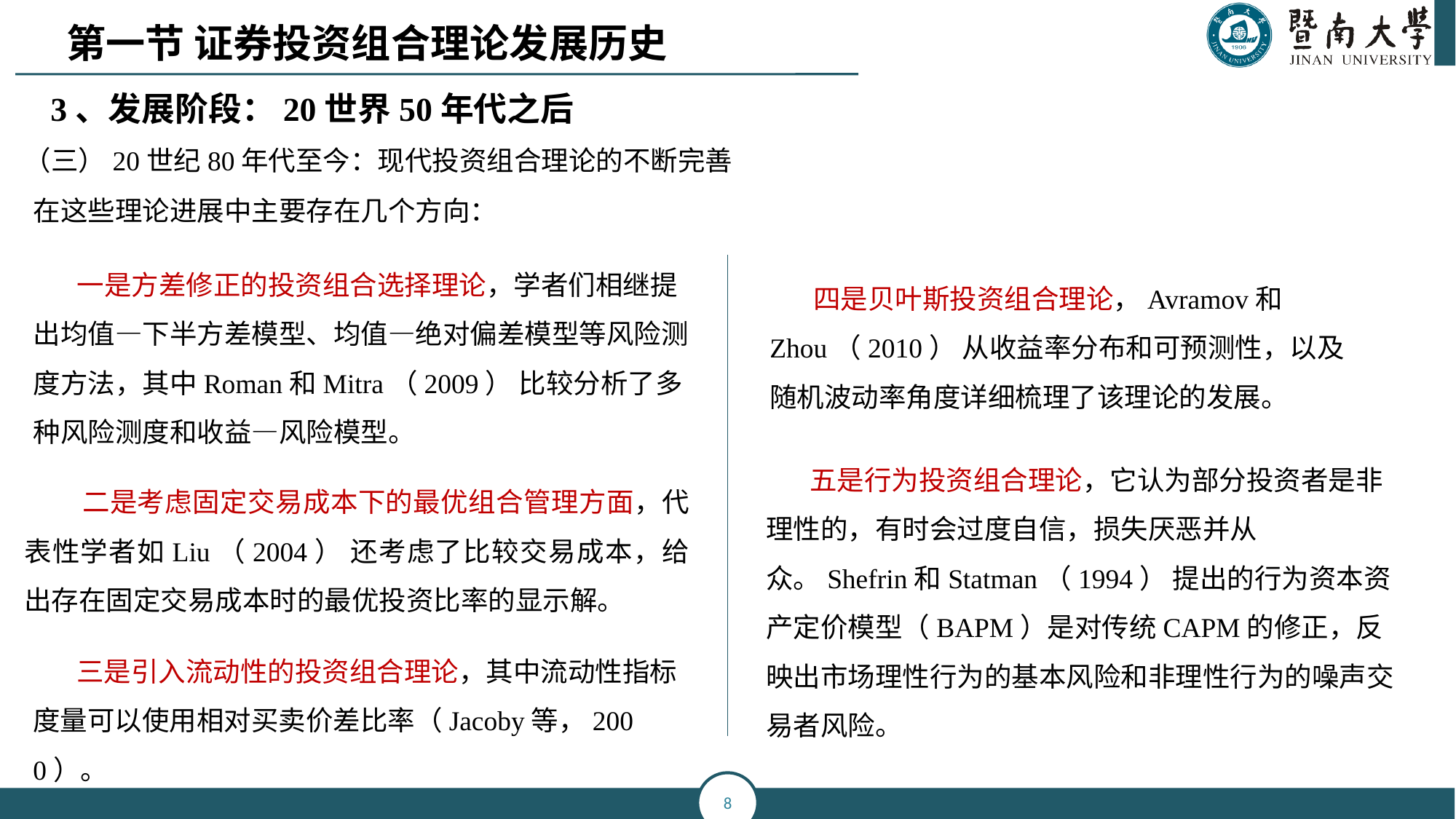

第一节 证券投资组合理论发展历史
3、发展阶段：20世界50年代之后

（三）20世纪80年代至今：现代投资组合理论的不断完善
在这些理论进展中主要存在几个方向：
      一是方差修正的投资组合选择理论，学者们相继提出均值—下半方差模型、均值—绝对偏差模型等风险测度方法，其中Roman和Mitra（2009） 比较分析了多种风险测度和收益—风险模型。
      四是贝叶斯投资组合理论，Avramov和Zhou（2010） 从收益率分布和可预测性，以及随机波动率角度详细梳理了该理论的发展。
      五是行为投资组合理论，它认为部分投资者是非理性的，有时会过度自信，损失厌恶并从众。Shefrin和Statman（1994） 提出的行为资本资产定价模型（BAPM）是对传统CAPM的修正，反映出市场理性行为的基本风险和非理性行为的噪声交易者风险。
   二是考虑固定交易成本下的最优组合管理方面，代表性学者如Liu（2004） 还考虑了比较交易成本，给出存在固定交易成本时的最优投资比率的显示解。
      三是引入流动性的投资组合理论，其中流动性指标度量可以使用相对买卖价差比率（Jacoby等，2000）。